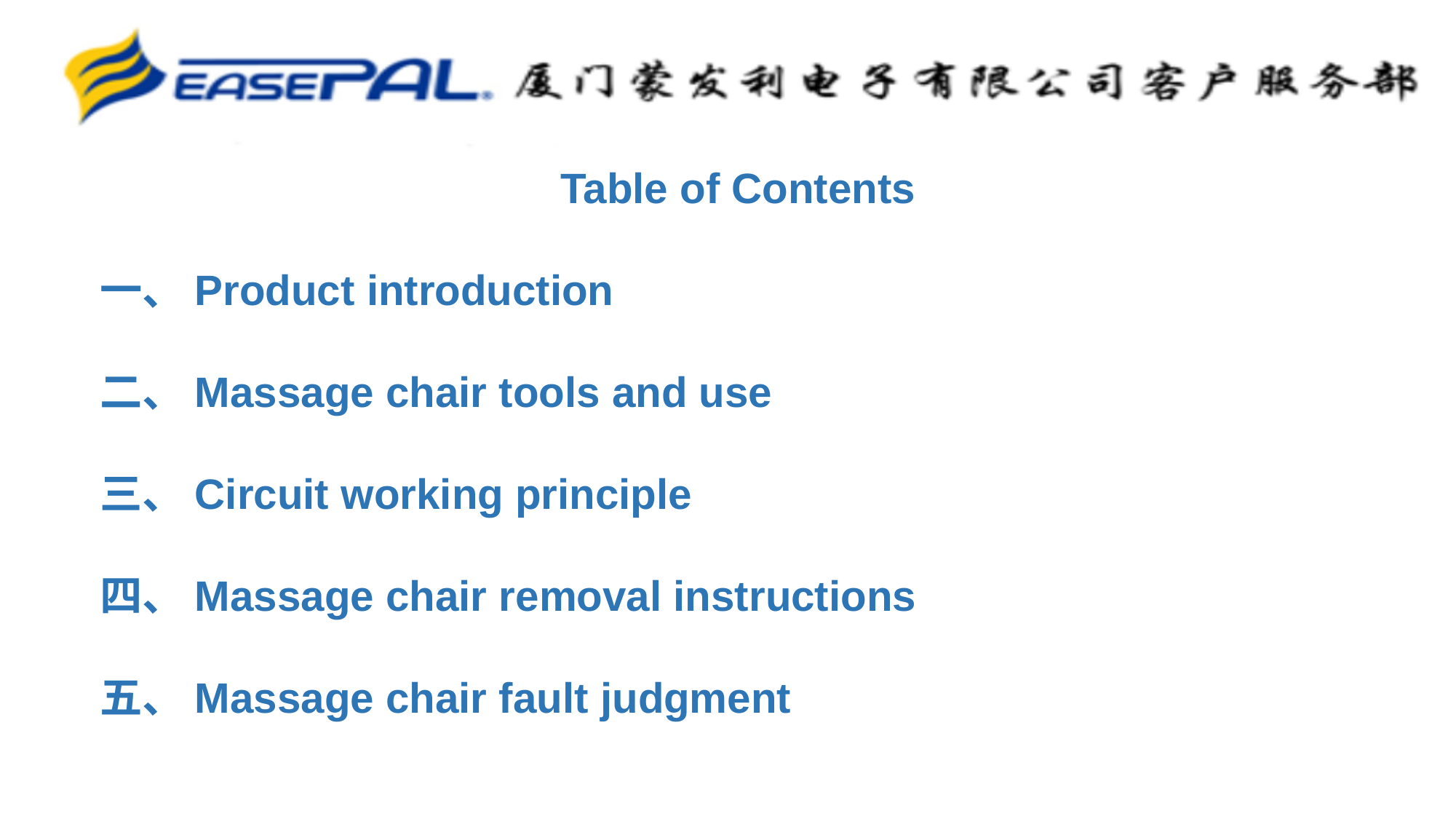

Table of Contents

一、Product introduction

二、Massage chair tools and use

三、Circuit working principle

四、Massage chair removal instructions

五、Massage chair fault judgment